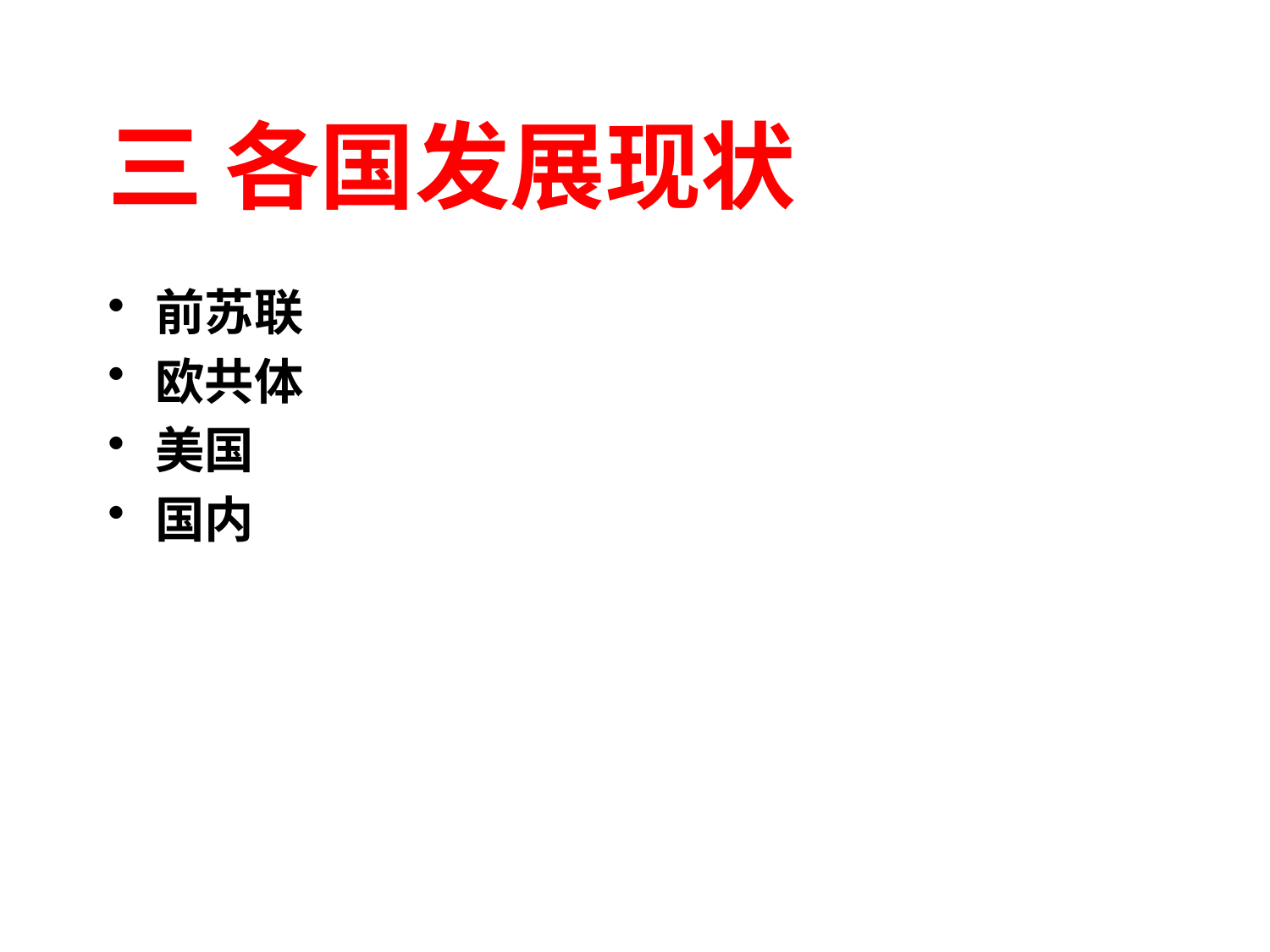

# 三 各国发展现状
前苏联
欧共体
美国
国内